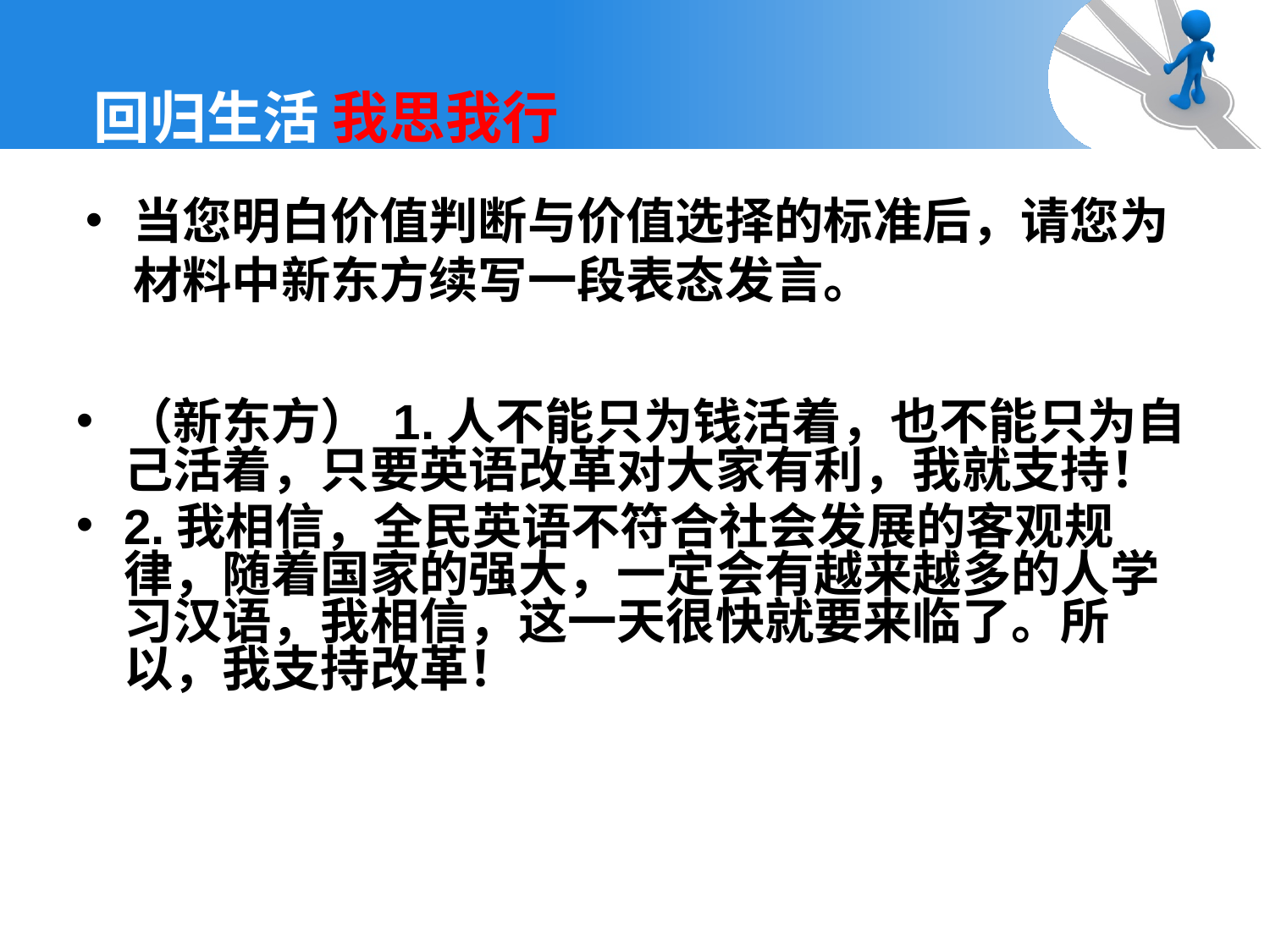

回归生活 我思我行
当您明白价值判断与价值选择的标准后，请您为材料中新东方续写一段表态发言。
（新东方） 1.人不能只为钱活着，也不能只为自己活着，只要英语改革对大家有利，我就支持！
2.我相信，全民英语不符合社会发展的客观规律，随着国家的强大，一定会有越来越多的人学习汉语，我相信，这一天很快就要来临了。所以，我支持改革！